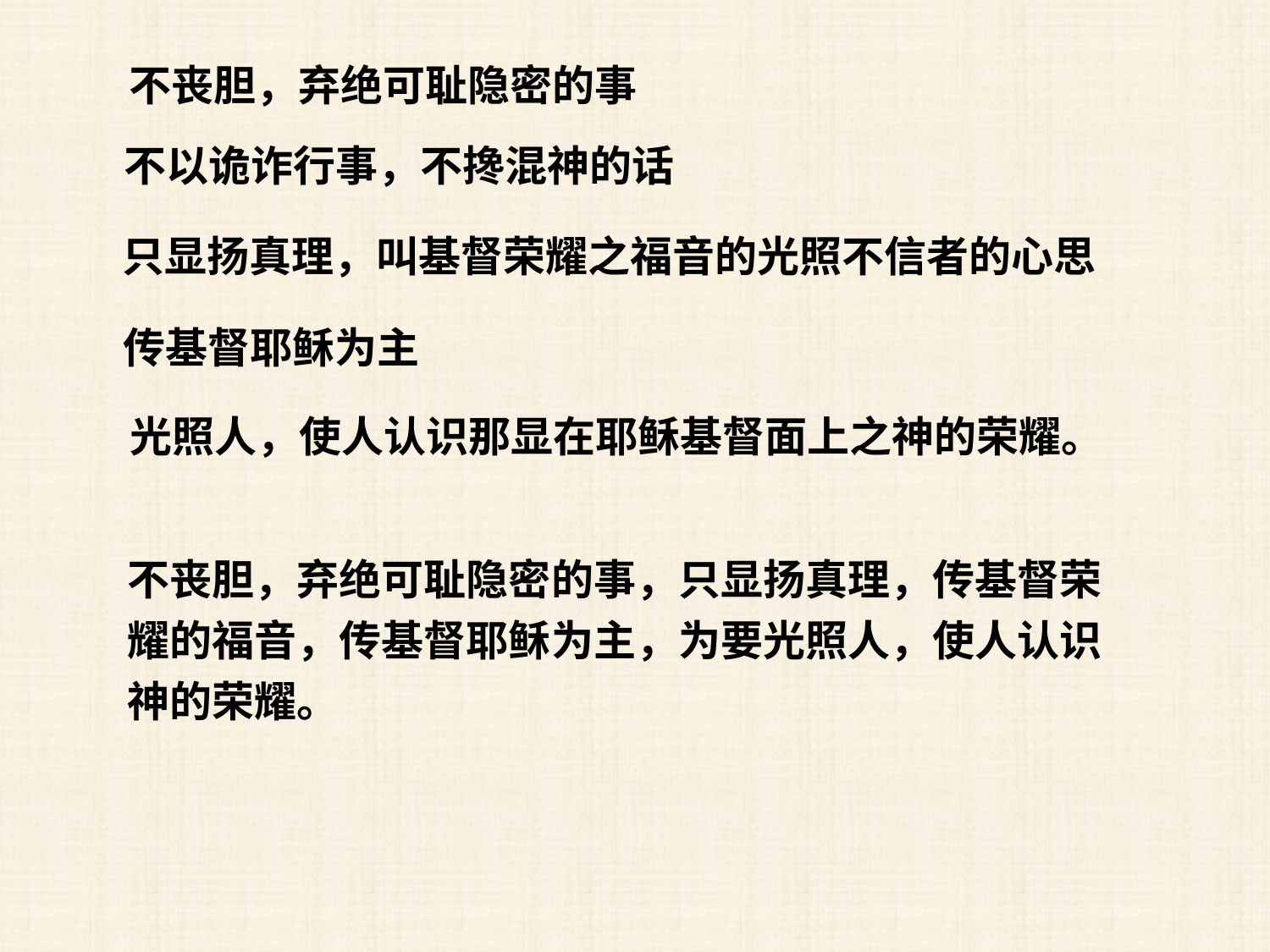

不丧胆，弃绝可耻隐密的事
不以诡诈行事，不搀混神的话
只显扬真理，叫基督荣耀之福音的光照不信者的心思
传基督耶稣为主
光照人，使人认识那显在耶稣基督面上之神的荣耀。
不丧胆，弃绝可耻隐密的事，只显扬真理，传基督荣耀的福音，传基督耶稣为主，为要光照人，使人认识神的荣耀。